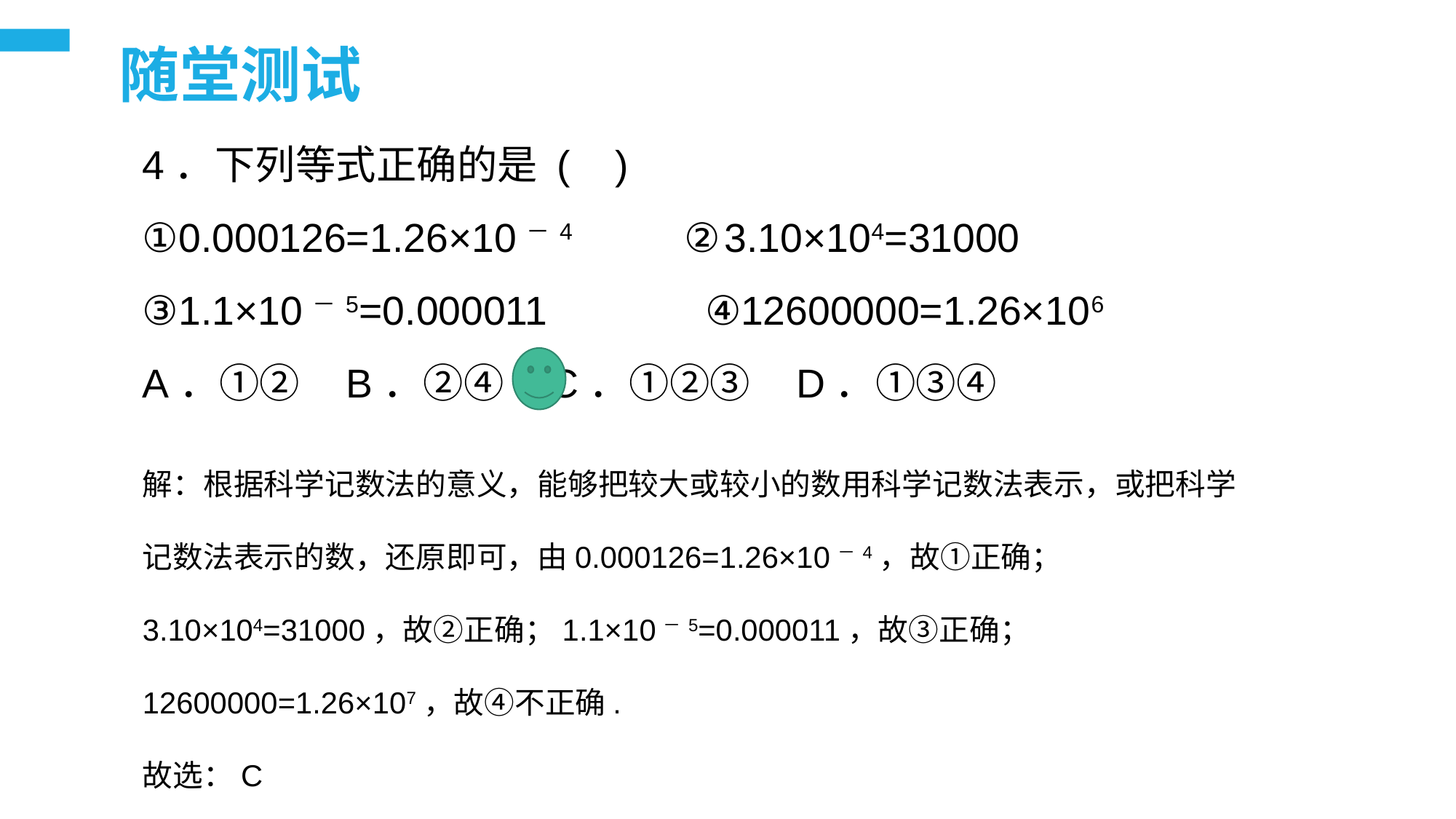

随堂测试
4．下列等式正确的是 (    )
①0.000126=1.26×10－4                 ②3.10×104=31000
③1.1×10－5=0.000011              ④12600000=1.26×106
A．①②    B．②④    C．①②③    D．①③④

解：根据科学记数法的意义，能够把较大或较小的数用科学记数法表示，或把科学记数法表示的数，还原即可，由0.000126=1.26×10－4，故①正确；3.10×104=31000，故②正确；1.1×10－5=0.000011，故③正确；12600000=1.26×107，故④不正确.
故选：C